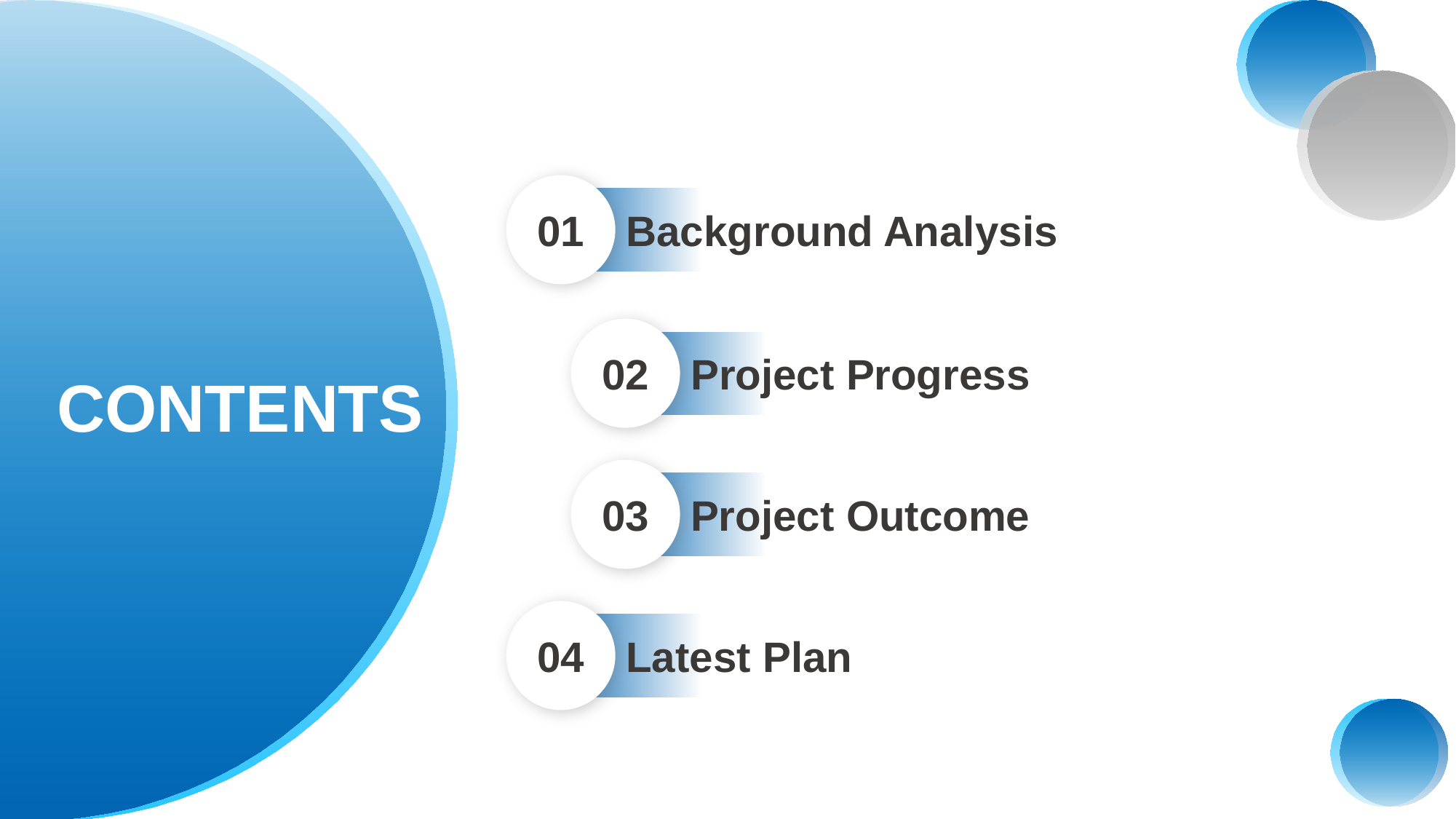

PPT模板 http://www.1ppt.com/moban/

01
Background Analysis

02
Project Progress
CONTENTS

03
Project Outcome

04
Latest Plan